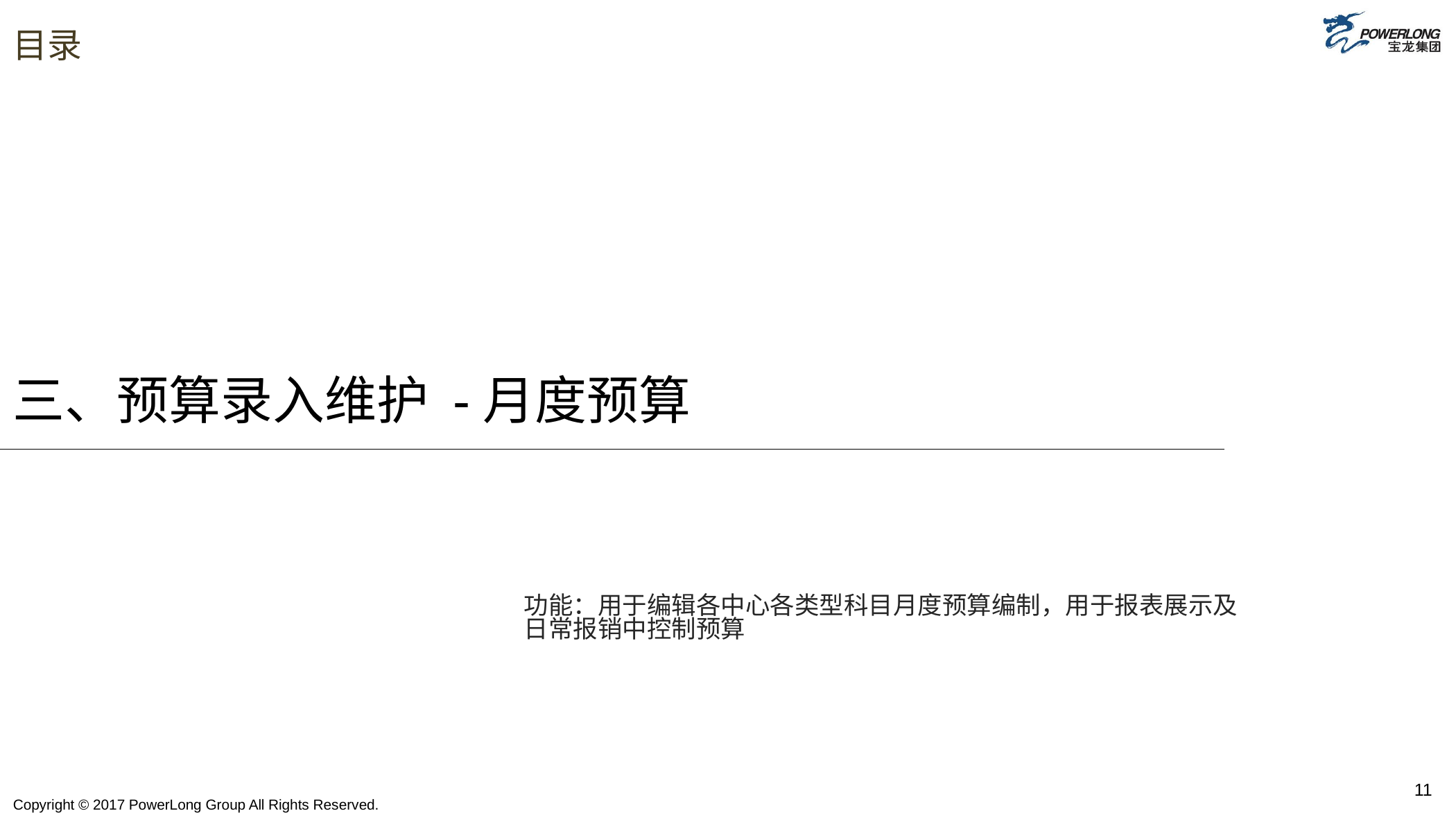

# 目录
三、预算录入维护 -月度预算
功能：用于编辑各中心各类型科目月度预算编制，用于报表展示及日常报销中控制预算